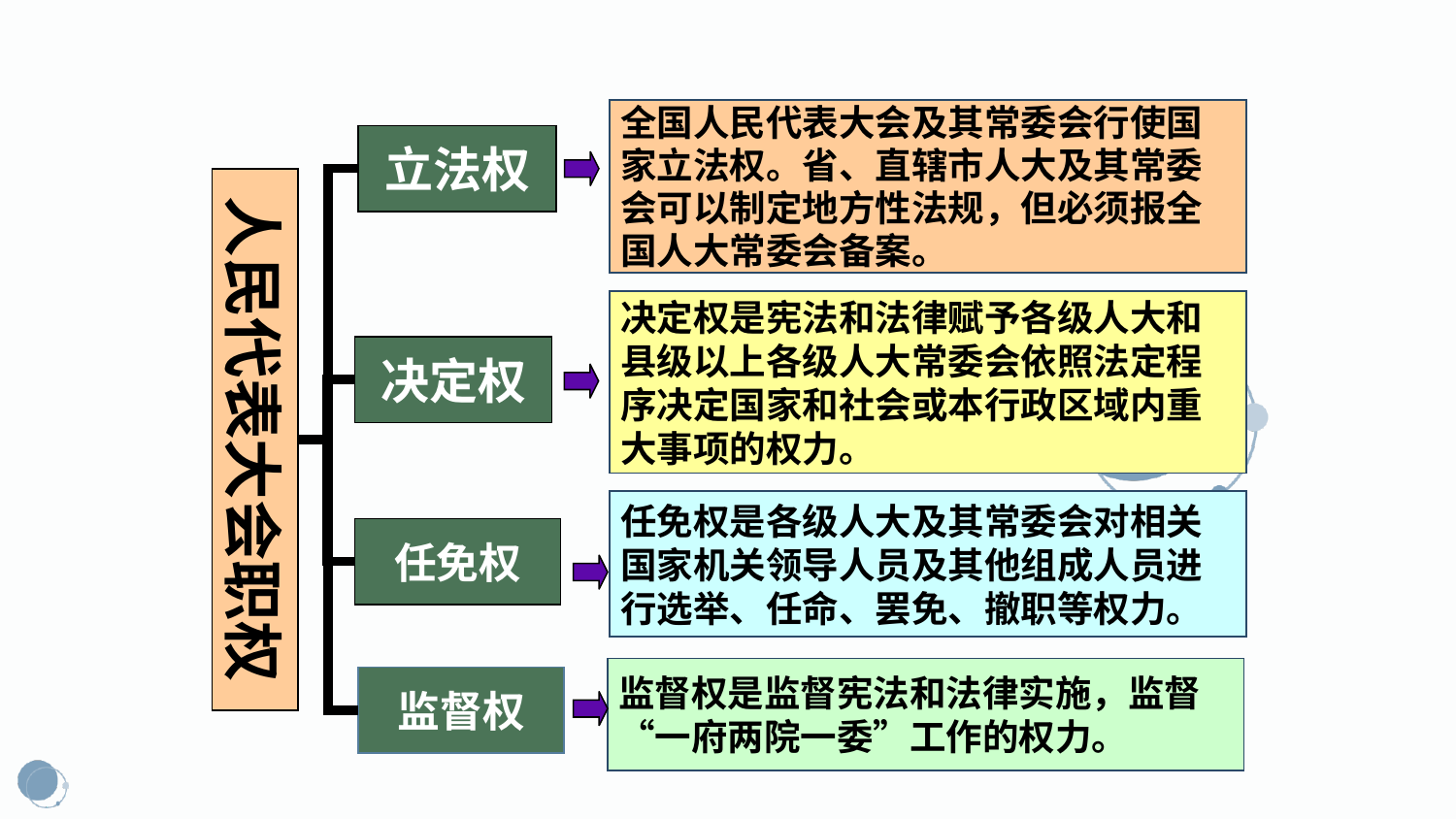

全国人民代表大会及其常委会行使国家立法权。省、直辖市人大及其常委会可以制定地方性法规，但必须报全国人大常委会备案。
立法权

人民代表大会职权
决定权是宪法和法律赋予各级人大和县级以上各级人大常委会依照法定程序决定国家和社会或本行政区域内重大事项的权力。
决定权

任免权是各级人大及其常委会对相关国家机关领导人员及其他组成人员进行选举、任命、罢免、撤职等权力。
任免权

监督权是监督宪法和法律实施，监督“一府两院一委”工作的权力。
监督权